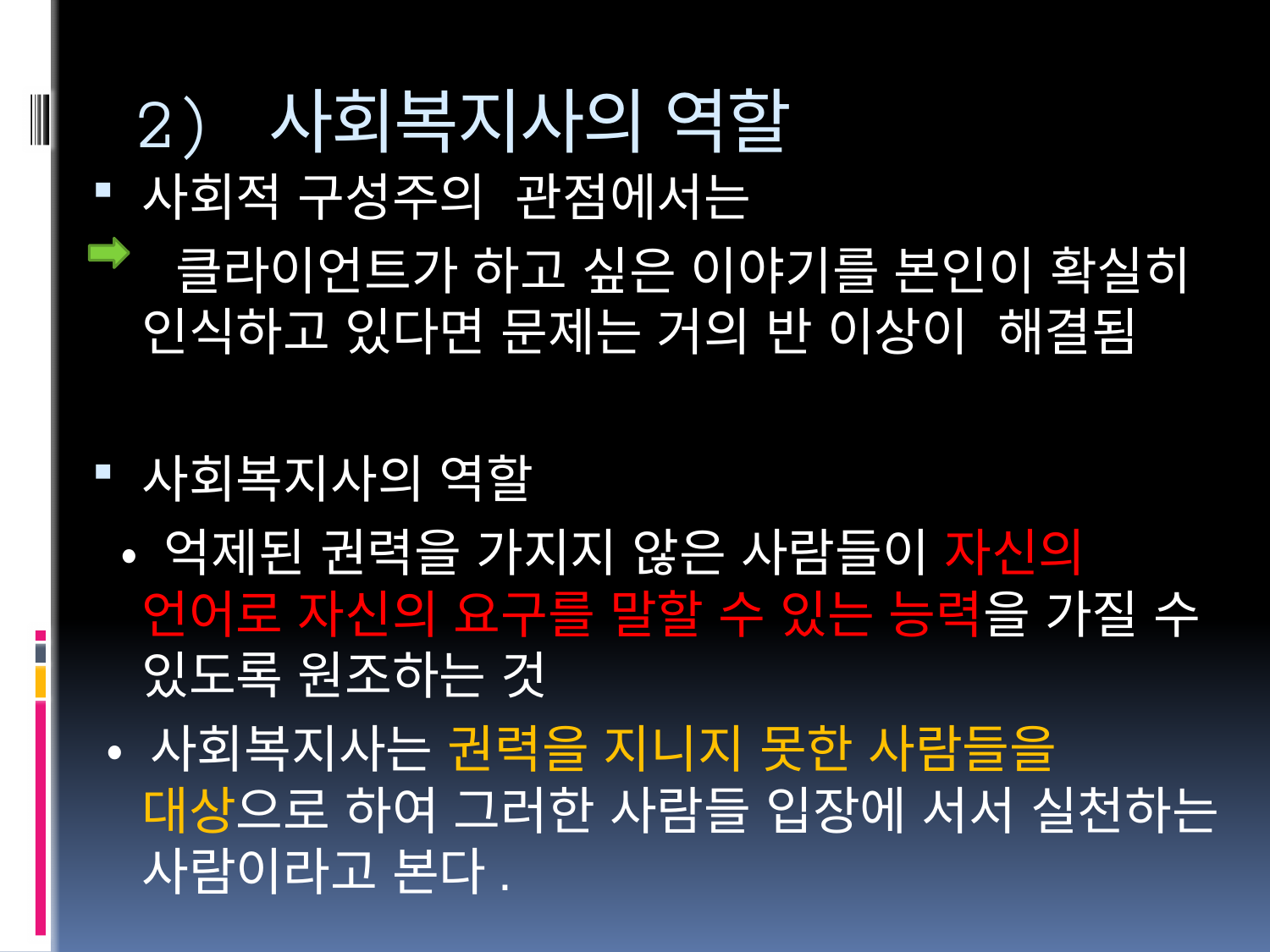

# 2) 사회복지사의 역할
사회적 구성주의  관점에서는
     클라이언트가 하고 싶은 이야기를 본인이 확실히 인식하고 있다면 문제는 거의 반 이상이  해결됨

사회복지사의 역할
  • 억제된 권력을 가지지 않은 사람들이 자신의 언어로 자신의 요구를 말할 수 있는 능력을 가질 수 있도록 원조하는 것
 • 사회복지사는 권력을 지니지 못한 사람들을 대상으로 하여 그러한 사람들 입장에 서서 실천하는 사람이라고 본다.